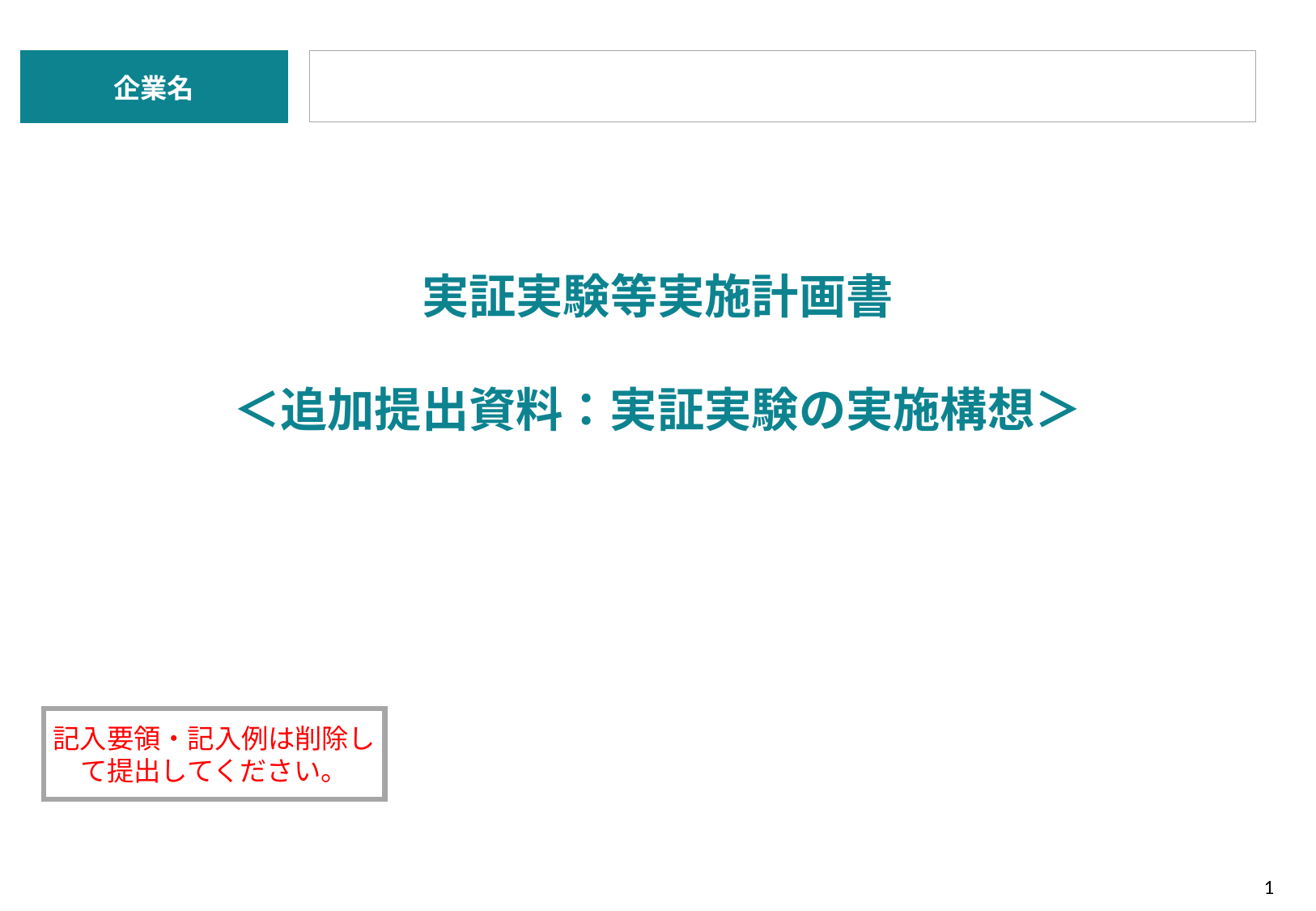

企業名
実証実験等実施計画書
＜追加提出資料：実証実験の実施構想＞
記入要領・記入例は削除して提出してください。